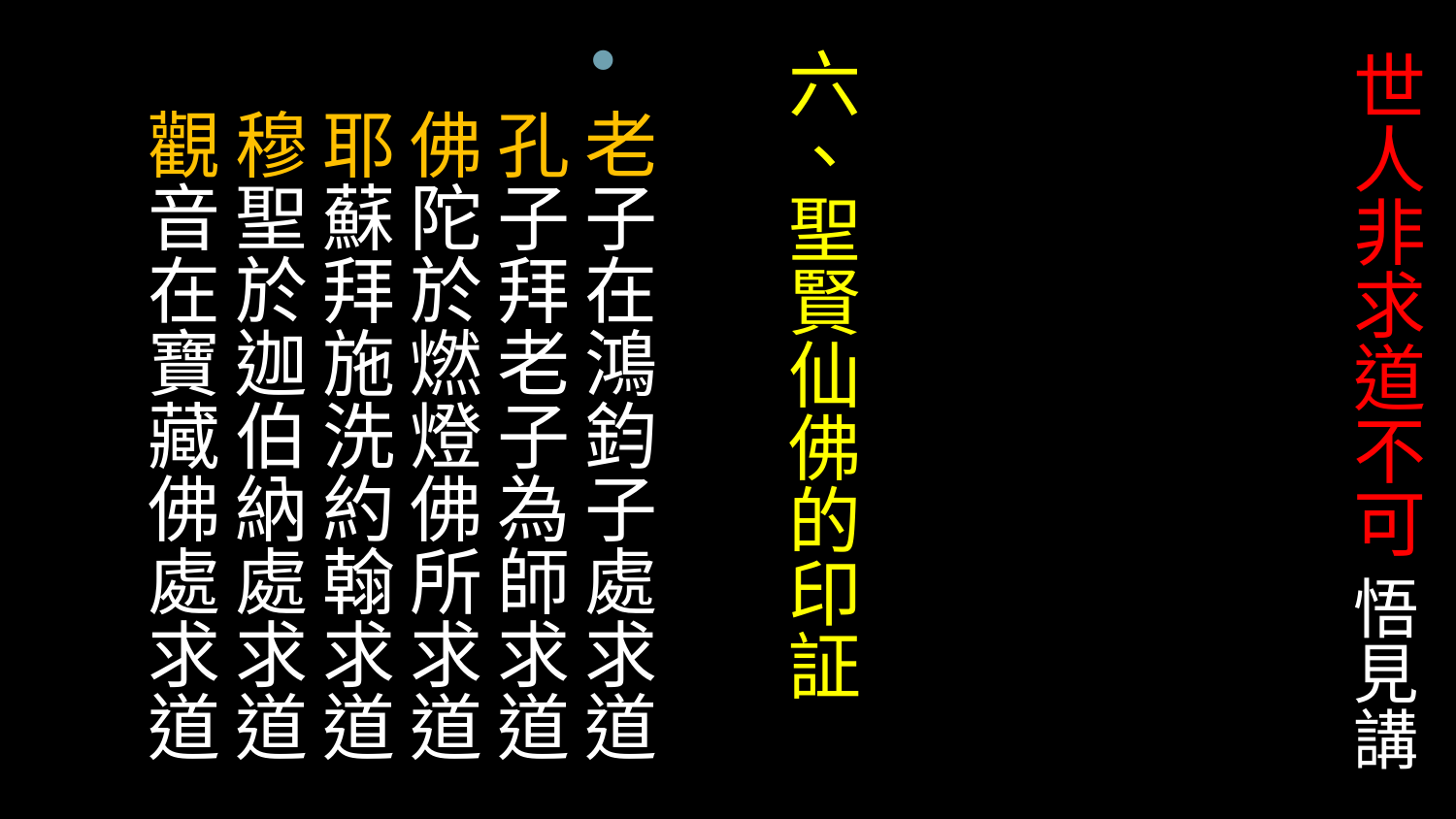

六、聖賢仙佛的印証

老子在鴻鈞子處求道孔子拜老子為師求道佛陀於燃燈佛所求道耶蘇拜施洗約翰求道穆聖於迦伯納處求道觀音在寶藏佛處求道

# 世人非求道不可 悟見講